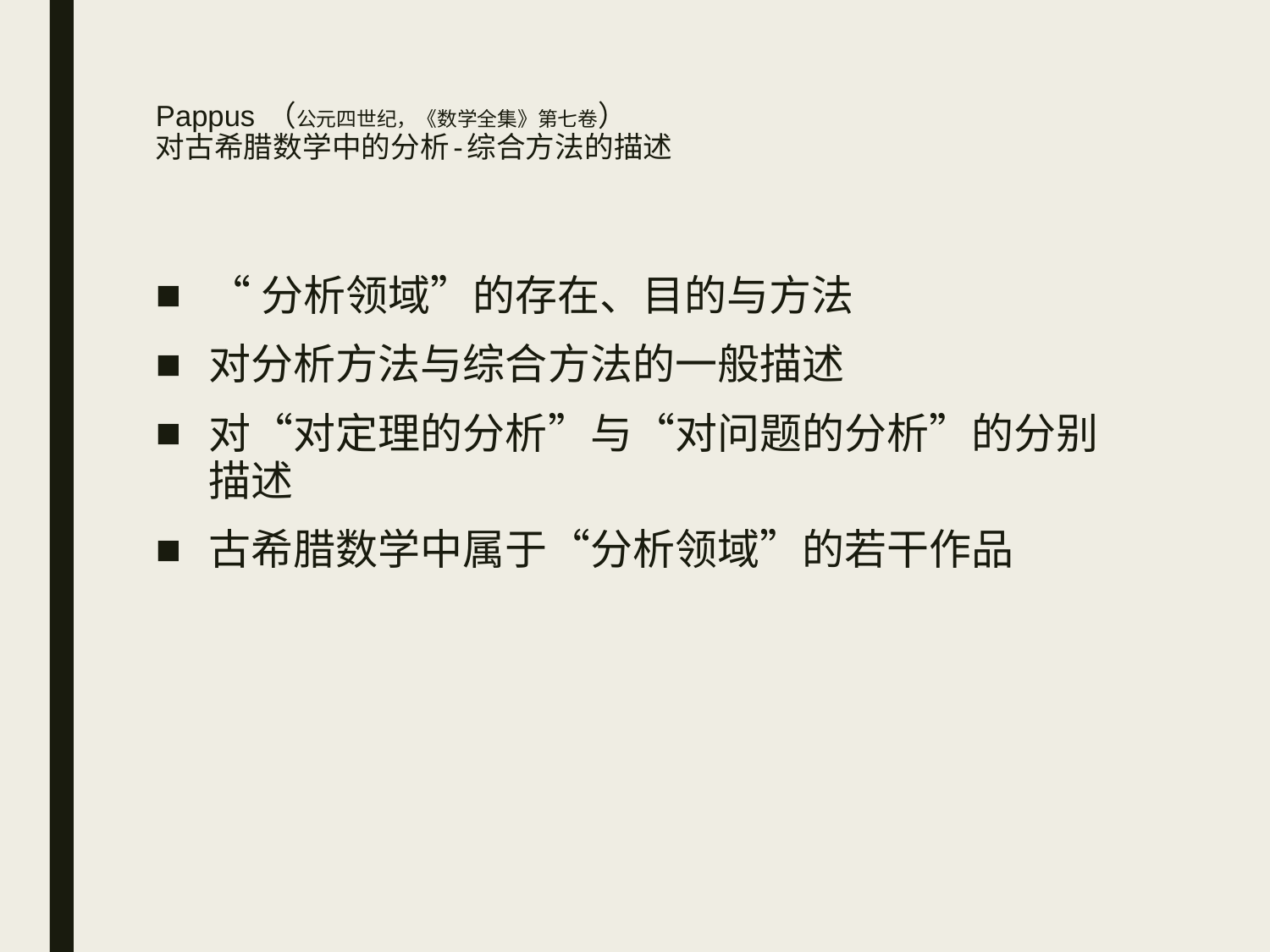

# Pappus （公元四世纪，《数学全集》第七卷） 对古希腊数学中的分析-综合方法的描述
“分析领域”的存在、目的与方法
对分析方法与综合方法的一般描述
对“对定理的分析”与“对问题的分析”的分别描述
古希腊数学中属于“分析领域”的若干作品